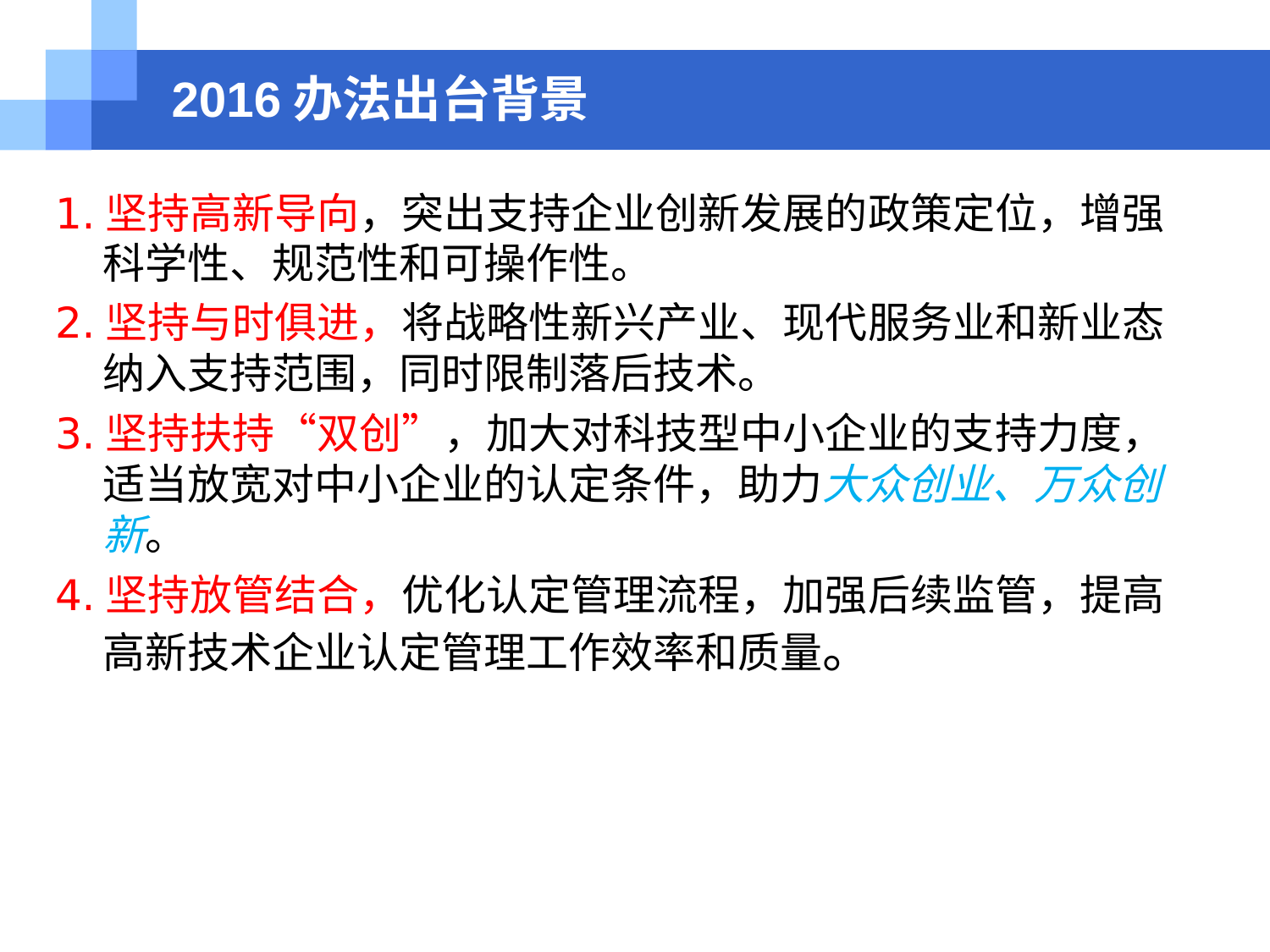

# 2016办法出台背景
1.坚持高新导向，突出支持企业创新发展的政策定位，增强科学性、规范性和可操作性。
2.坚持与时俱进，将战略性新兴产业、现代服务业和新业态纳入支持范围，同时限制落后技术。
3.坚持扶持“双创”，加大对科技型中小企业的支持力度，适当放宽对中小企业的认定条件，助力大众创业、万众创新。
4.坚持放管结合，优化认定管理流程，加强后续监管，提高高新技术企业认定管理工作效率和质量。